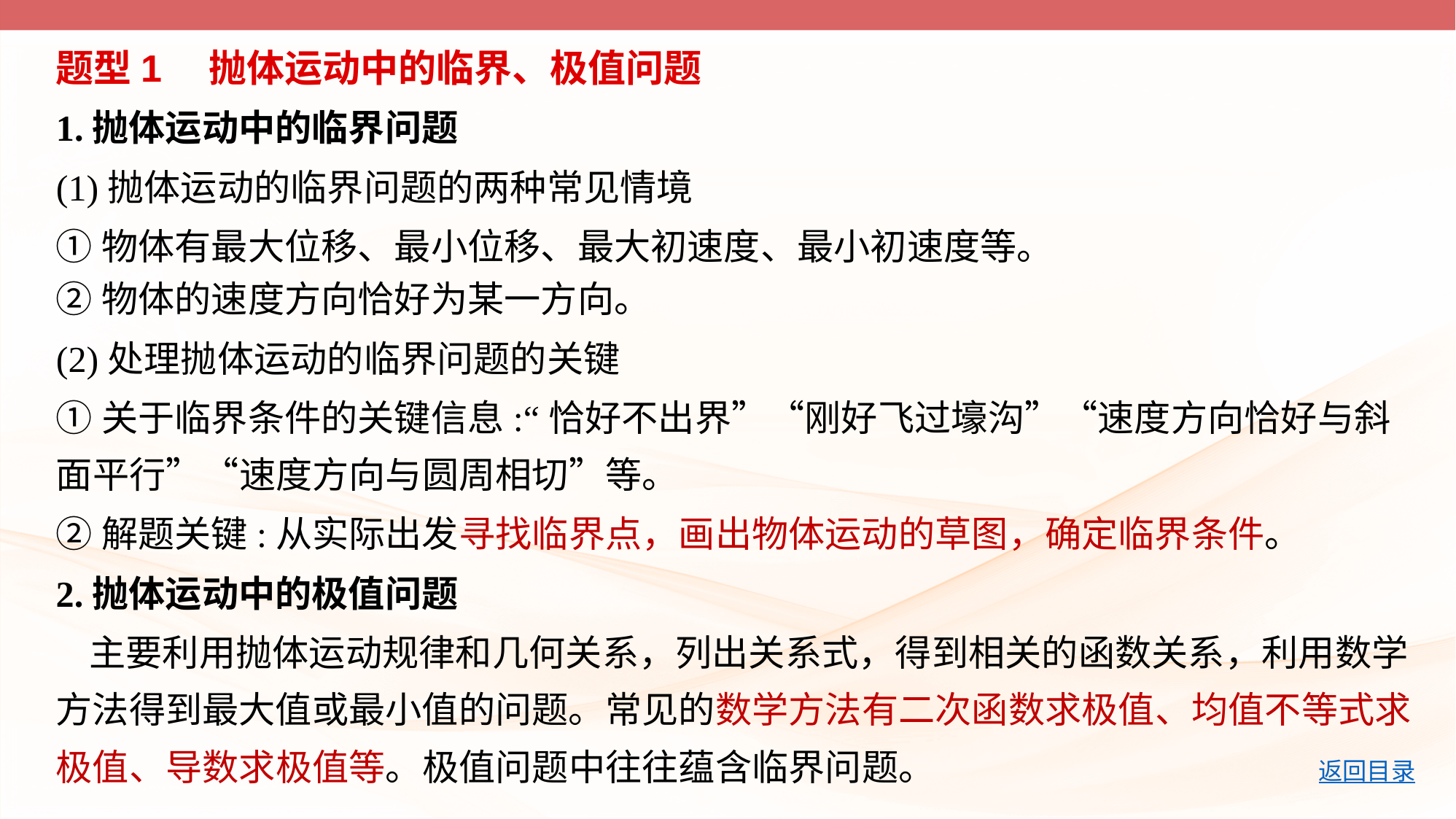

题型1　抛体运动中的临界、极值问题
1.抛体运动中的临界问题
(1)抛体运动的临界问题的两种常见情境
①物体有最大位移、最小位移、最大初速度、最小初速度等。
②物体的速度方向恰好为某一方向。
(2)处理抛体运动的临界问题的关键
①关于临界条件的关键信息:“恰好不出界”“刚好飞过壕沟”“速度方向恰好与斜
面平行”“速度方向与圆周相切”等。
②解题关键:从实际出发寻找临界点，画出物体运动的草图，确定临界条件。
2.抛体运动中的极值问题
   主要利用抛体运动规律和几何关系，列出关系式，得到相关的函数关系，利用数学方法得到最大值或最小值的问题。常见的数学方法有二次函数求极值、均值不等式求极值、导数求极值等。极值问题中往往蕴含临界问题。